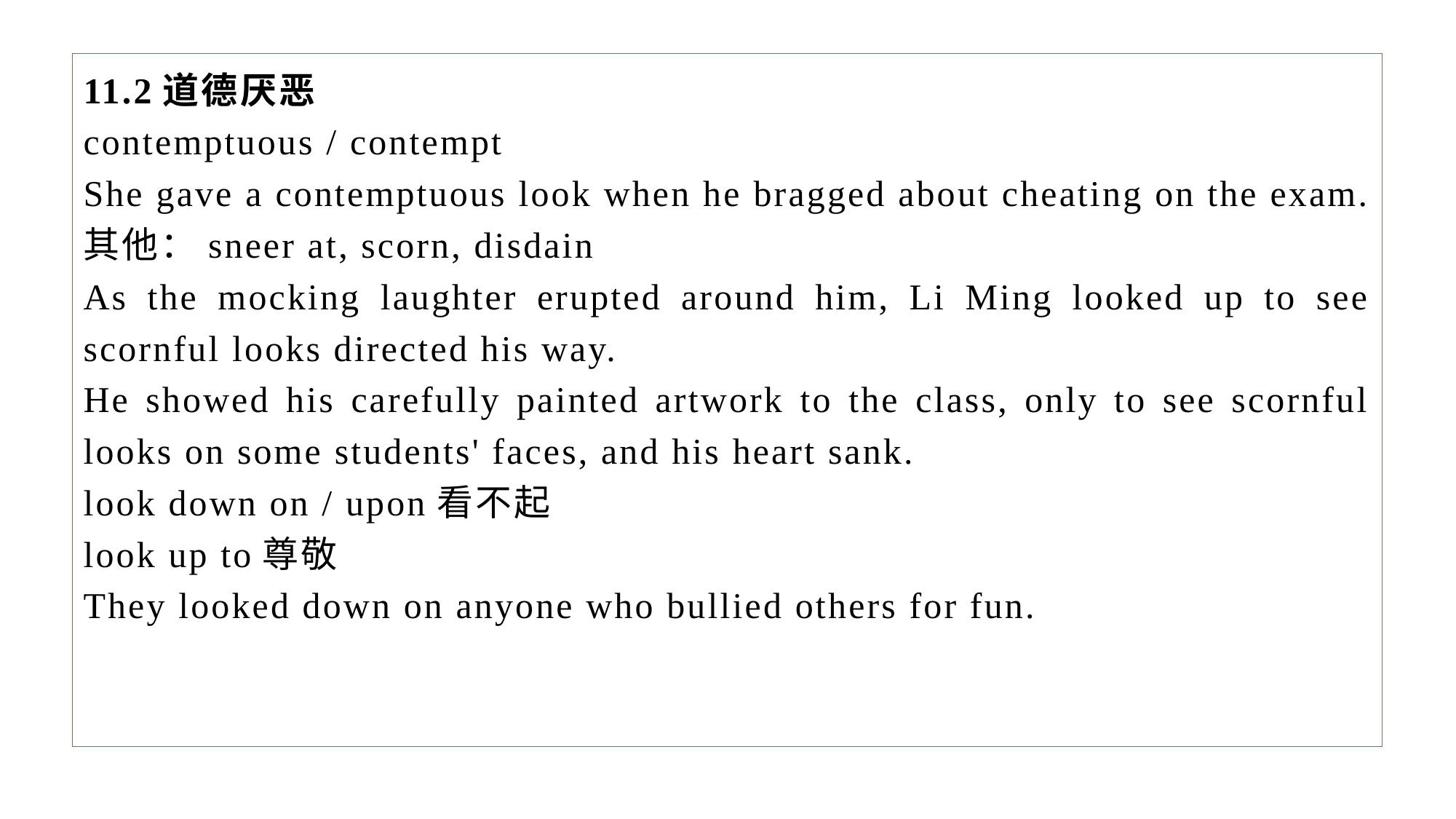

11.2道德厌恶
contemptuous / contempt
She gave a contemptuous look when he bragged about cheating on the exam.
其他：sneer at, scorn, disdain
As the mocking laughter erupted around him, Li Ming looked up to see scornful looks directed his way.
He showed his carefully painted artwork to the class, only to see scornful looks on some students' faces, and his heart sank.
look down on / upon看不起
look up to尊敬
They looked down on anyone who bullied others for fun.